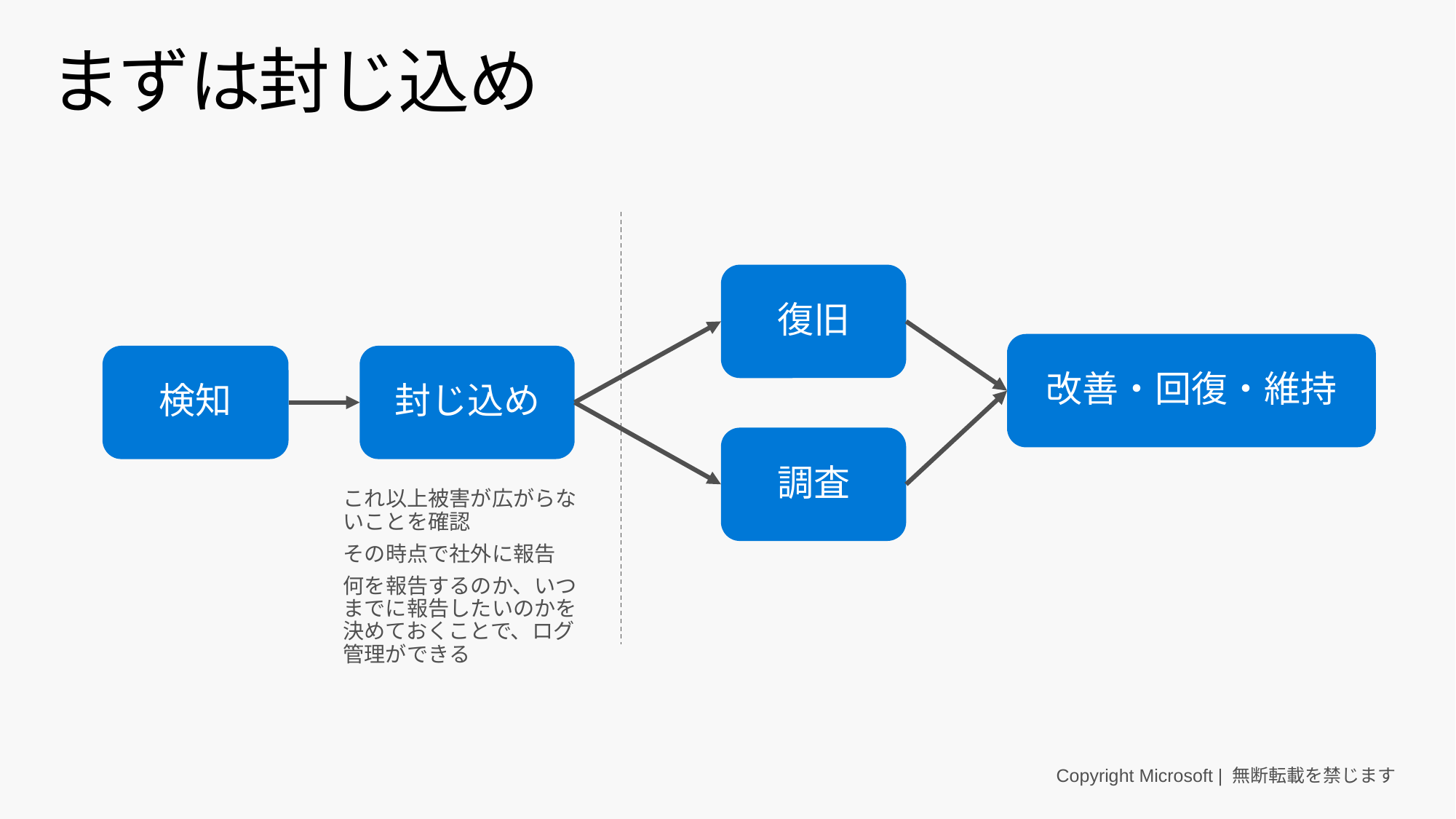

# まずは封じ込め
復旧
改善・回復・維持
検知
封じ込め
調査
これ以上被害が広がらないことを確認
その時点で社外に報告
何を報告するのか、いつまでに報告したいのかを決めておくことで、ログ管理ができる